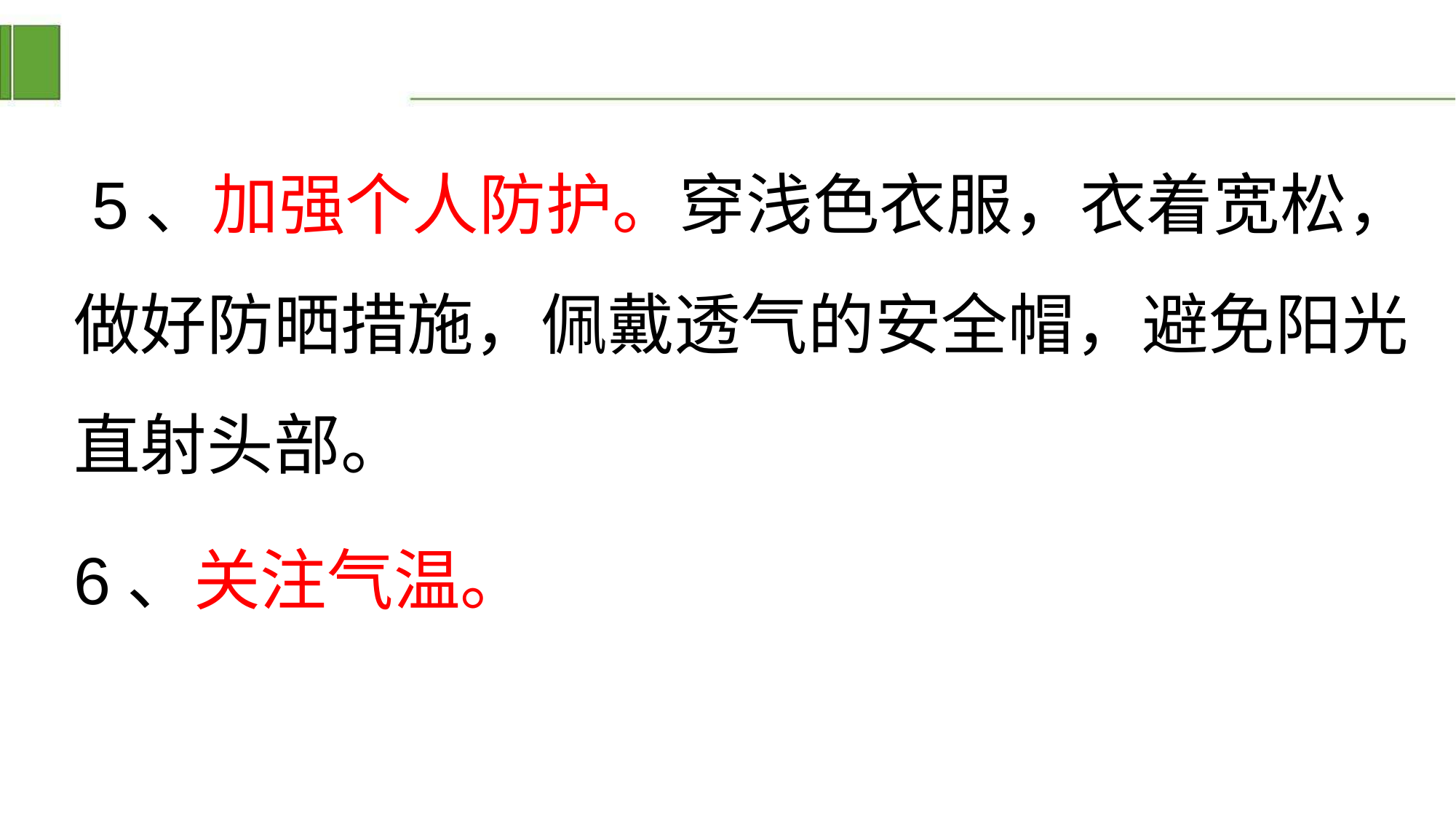

5、加强个人防护。穿浅色衣服，衣着宽松，做好防晒措施，佩戴透气的安全帽，避免阳光直射头部。
6、关注气温。